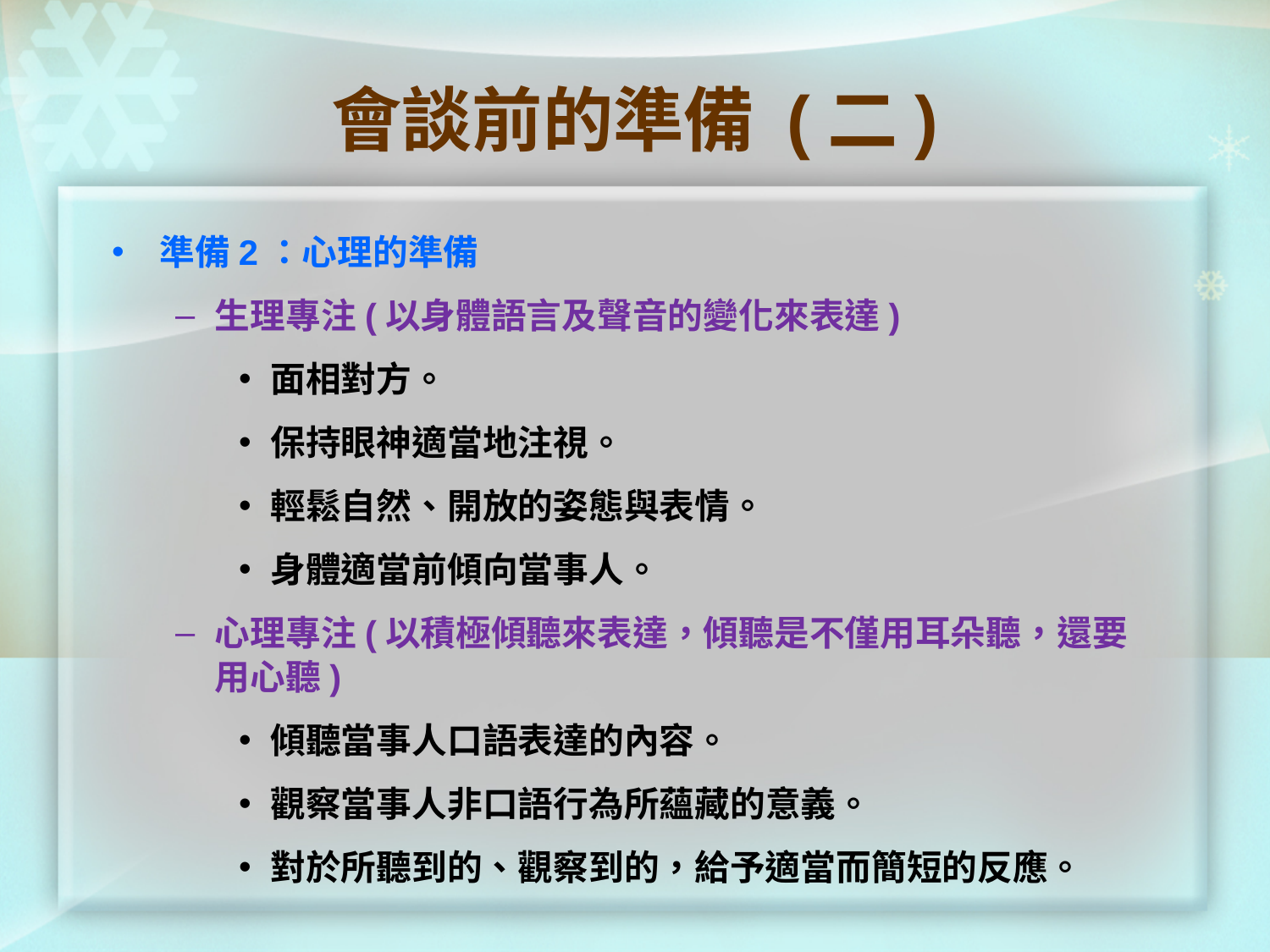

# 會談前的準備 (二)
準備2：心理的準備
生理專注(以身體語言及聲音的變化來表達)
面相對方。
保持眼神適當地注視。
輕鬆自然、開放的姿態與表情。
身體適當前傾向當事人。
心理專注(以積極傾聽來表達，傾聽是不僅用耳朵聽，還要用心聽)
傾聽當事人口語表達的內容。
觀察當事人非口語行為所蘊藏的意義。
對於所聽到的、觀察到的，給予適當而簡短的反應。